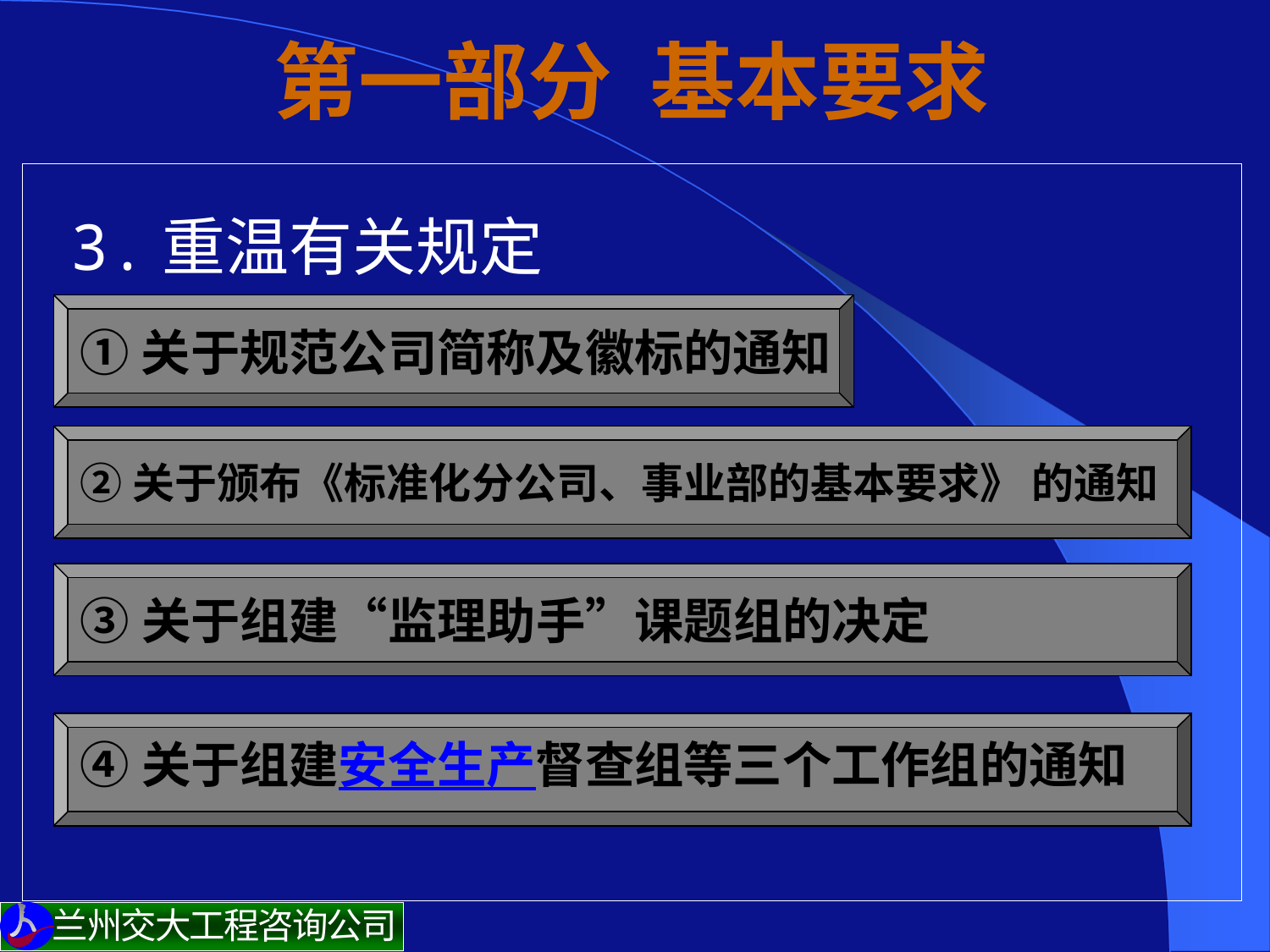

# 第一部分  基本要求
 3.重温有关规定

①关于规范公司简称及徽标的通知
②关于颁布《标准化分公司、事业部的基本要求》 的通知
③关于组建“监理助手”课题组的决定
④关于组建安全生产督查组等三个工作组的通知